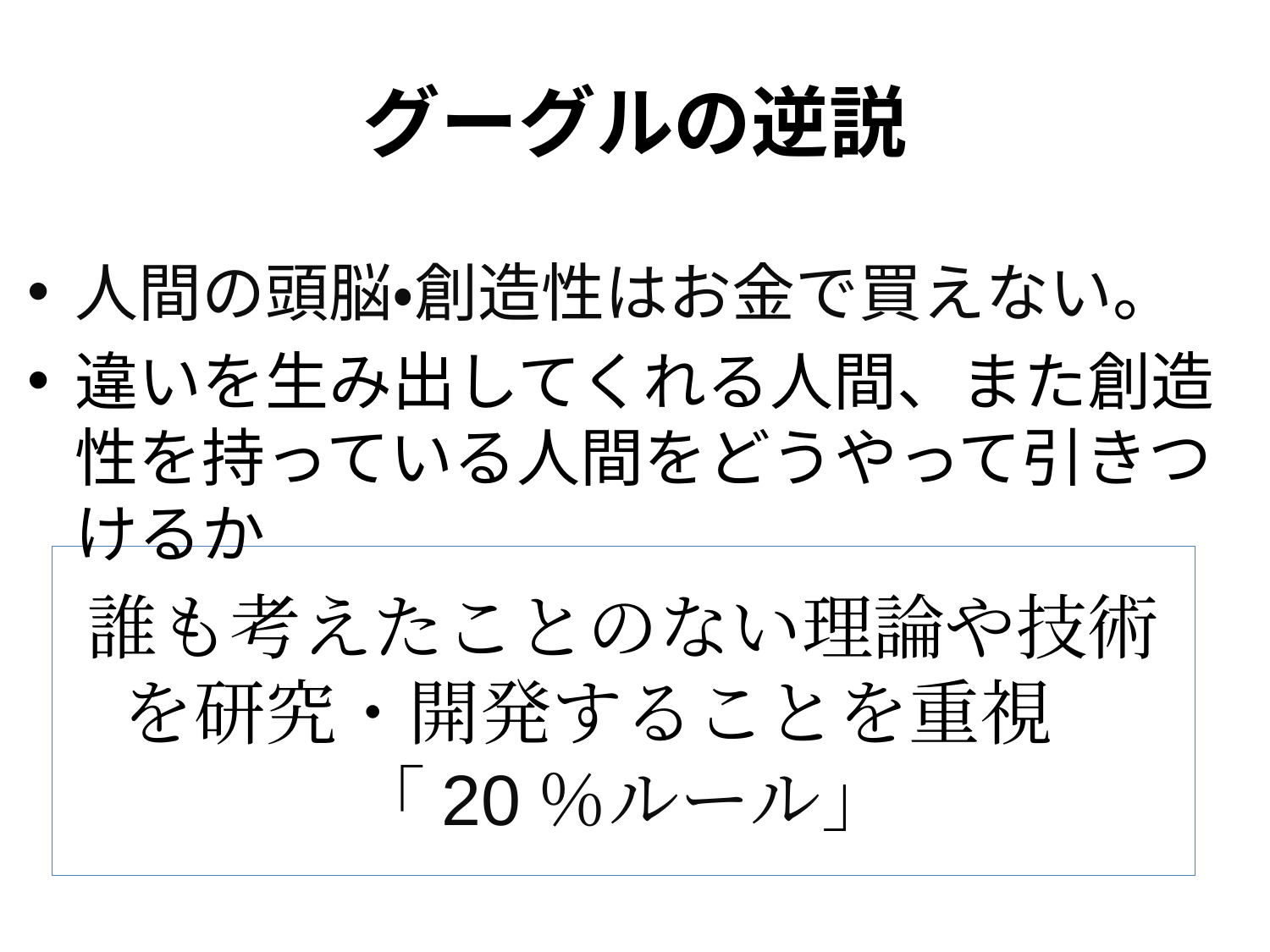

グーグルの逆説
人間の頭脳・創造性はお金で買えない。
違いを生み出してくれる人間、また創造性を持っている人間をどうやって引きつけるか
# 誰も考えたことのない理論や技術を研究・開発することを重視　 「20％ルール」